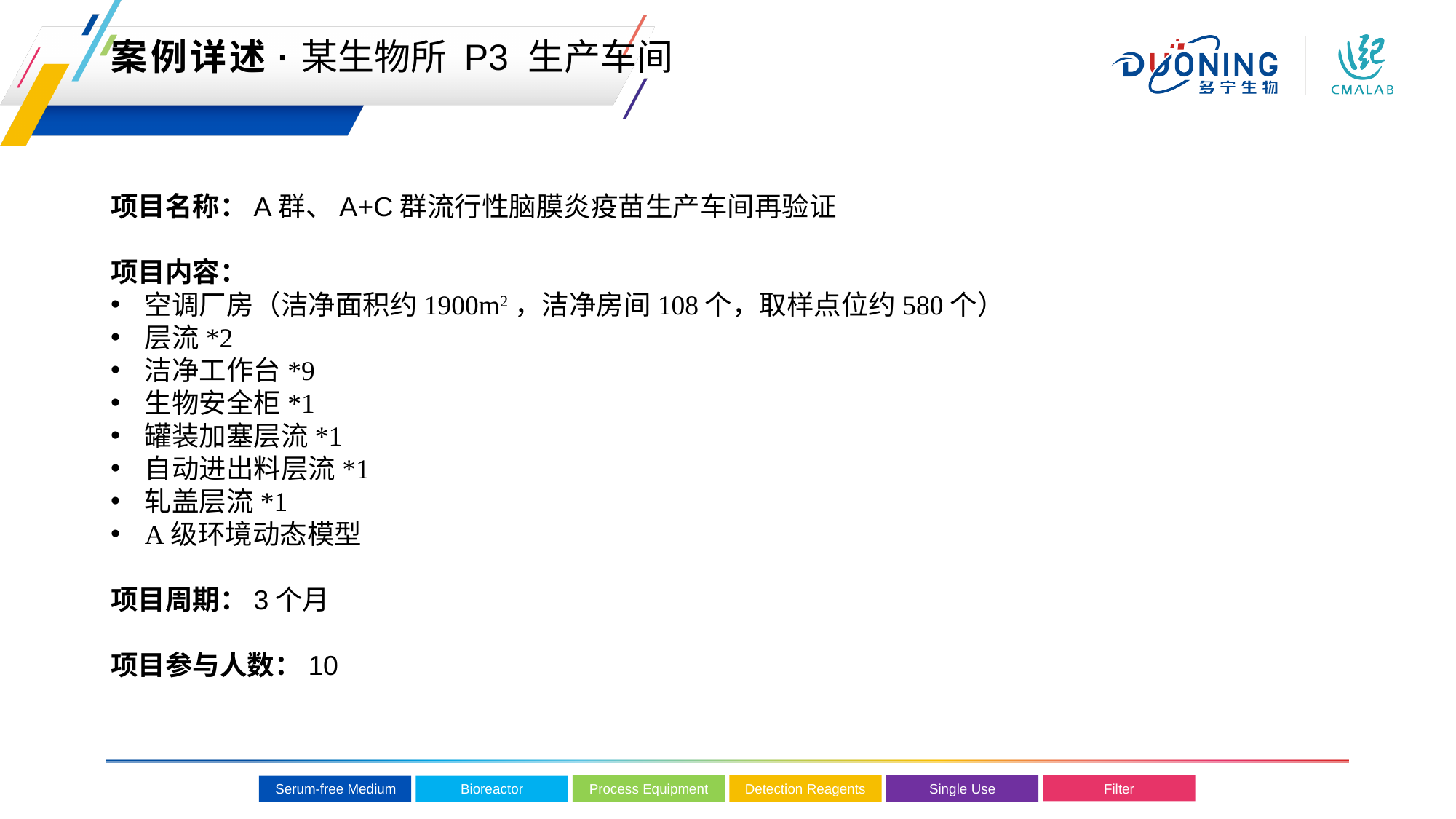

案例详述·某生物所 P3 生产车间

项目名称：A群、A+C群流行性脑膜炎疫苗生产车间再验证

项目内容：
空调厂房（洁净面积约1900m2，洁净房间108个，取样点位约580个）
层流*2
洁净工作台*9
生物安全柜*1
罐装加塞层流*1
自动进出料层流*1
轧盖层流*1
A级环境动态模型

项目周期：3个月

项目参与人数：10